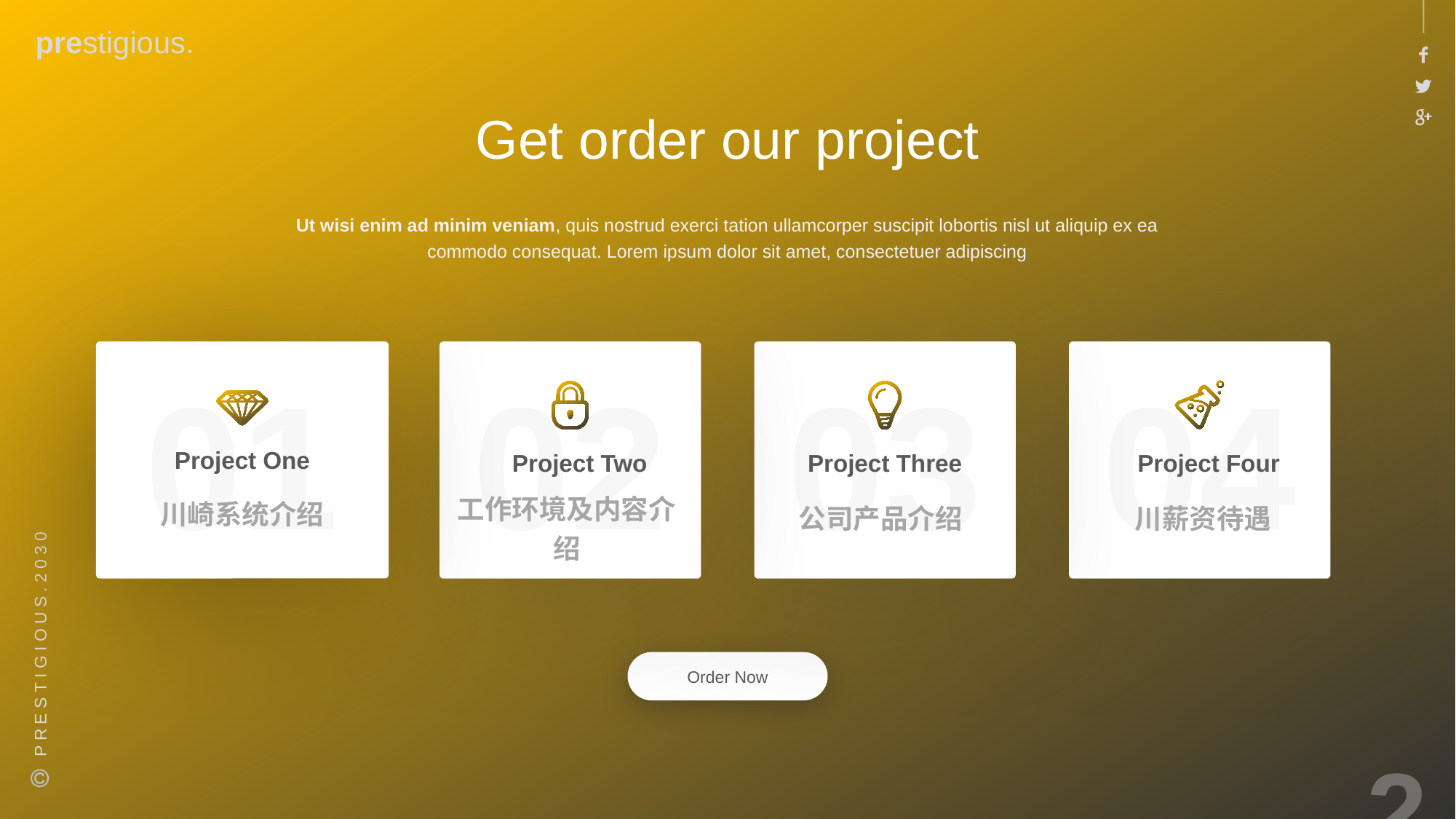

Get order our project
Ut wisi enim ad minim veniam, quis nostrud exerci tation ullamcorper suscipit lobortis nisl ut aliquip ex ea commodo consequat. Lorem ipsum dolor sit amet, consectetuer adipiscing
02

Project Two
03

Project Three
04

Project Four
01

Project One
川崎系统介绍
工作环境及内容介绍
公司产品介绍
川薪资待遇
Order Now